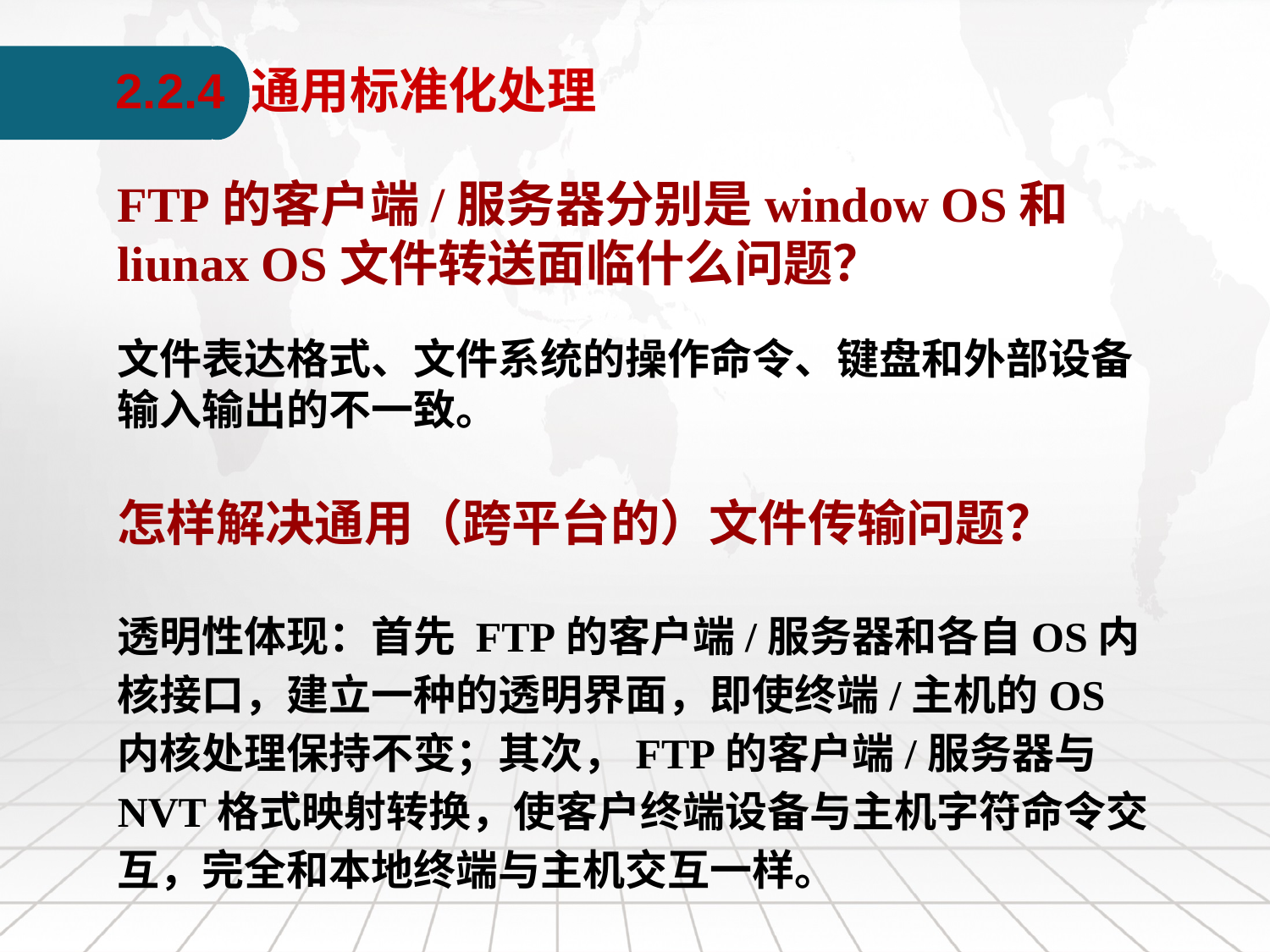

2.2.4 通用标准化处理
FTP的客户端/服务器分别是window OS和liunax OS文件转送面临什么问题？
文件表达格式、文件系统的操作命令、键盘和外部设备输入输出的不一致。
怎样解决通用（跨平台的）文件传输问题？
透明性体现：首先 FTP的客户端/服务器和各自OS内核接口，建立一种的透明界面，即使终端/主机的OS内核处理保持不变；其次，FTP的客户端/服务器与NVT格式映射转换，使客户终端设备与主机字符命令交互，完全和本地终端与主机交互一样。